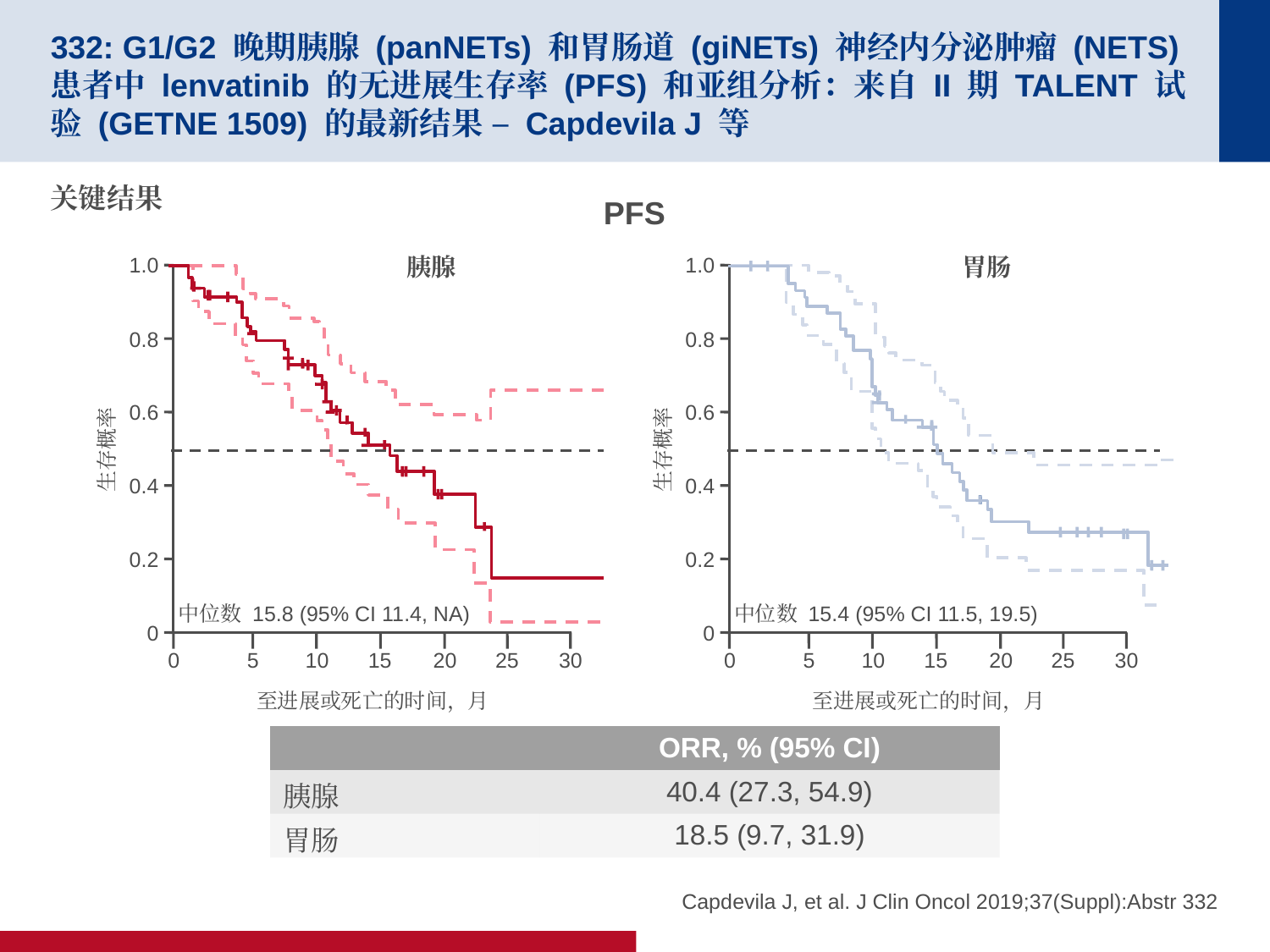

# 332: G1/G2 晚期胰腺 (panNETs) 和胃肠道 (giNETs) 神经内分泌肿瘤 (NETS) 患者中 lenvatinib 的无进展生存率 (PFS) 和亚组分析：来自 II 期 TALENT 试验 (GETNE 1509) 的最新结果 – Capdevila J 等
关键结果

PFS
1.0

0.8
0.6
生存概率
0.4
0.2
0
0
5
10
15
20
25
30
至进展或死亡的时间，月
胰腺
中位数 15.8 (95% CI 11.4, NA)

1.0

0.8
0.6
生存概率
0.4
0.2
0
0
5
10
15
20
25
30
至进展或死亡的时间，月
胃肠
中位数 15.4 (95% CI 11.5, 19.5)

|  | ORR, % (95% CI) |
| --- | --- |
| 胰腺 | 40.4 (27.3, 54.9) |
| 胃肠 | 18.5 (9.7, 31.9) |
Capdevila J, et al. J Clin Oncol 2019;37(Suppl):Abstr 332